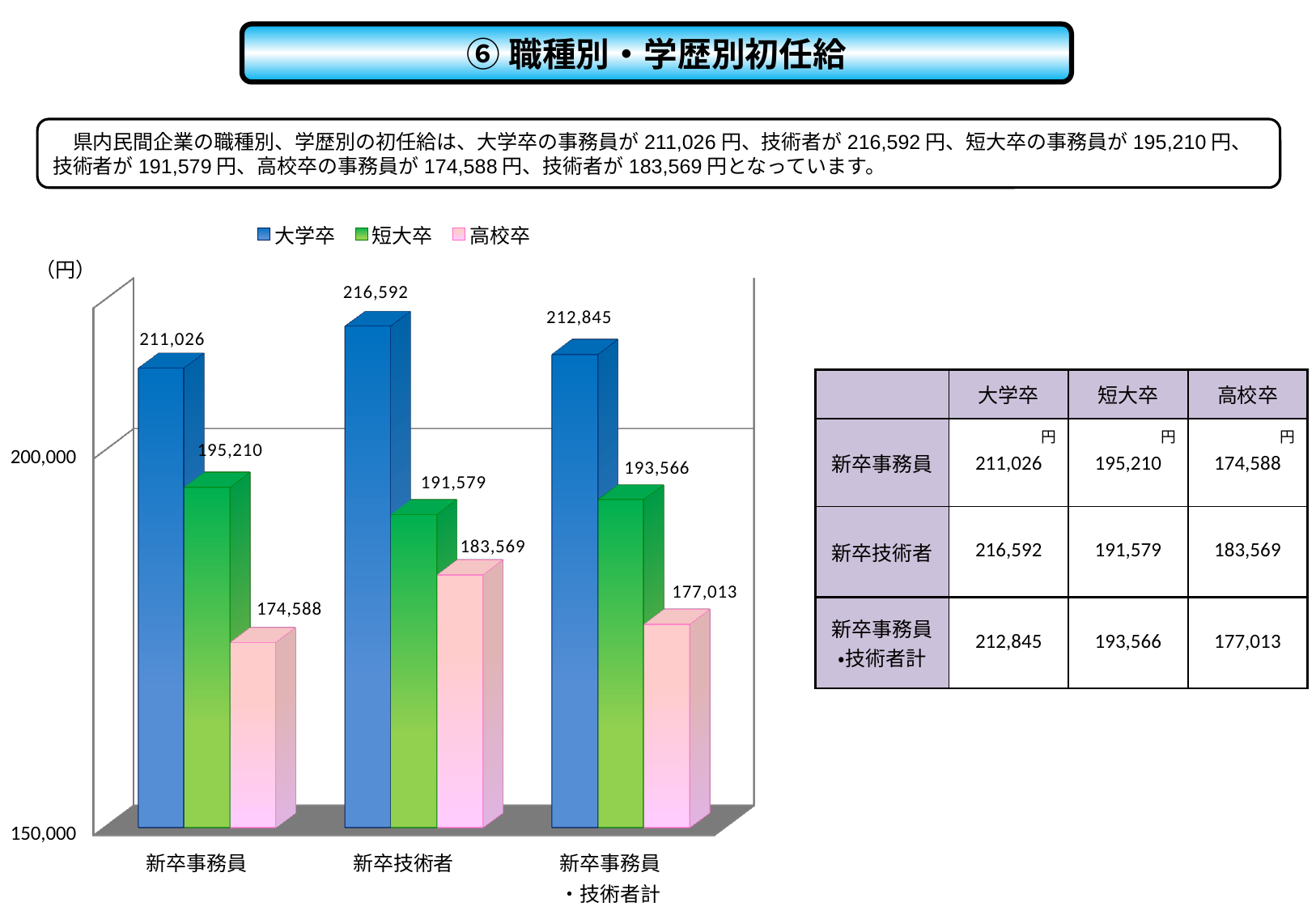

⑥職種別・学歴別初任給
　県内民間企業の職種別、学歴別の初任給は、大学卒の事務員が211,026円、技術者が216,592円、短大卒の事務員が195,210円、
技術者が191,579円、高校卒の事務員が174,588円、技術者が183,569円となっています。

[unsupported chart]

（円）
|  | 大学卒 | 短大卒 | 高校卒 |
| --- | --- | --- | --- |
| 新卒事務員 | 円 | 円 | 円 |
|  | 211,026 | 195,210 | 174,588 |
| 新卒技術者 | 216,592 | 191,579 | 183,569 |
| 新卒事務員 ・技術者計 | 212,845 | 193,566 | 177,013 |